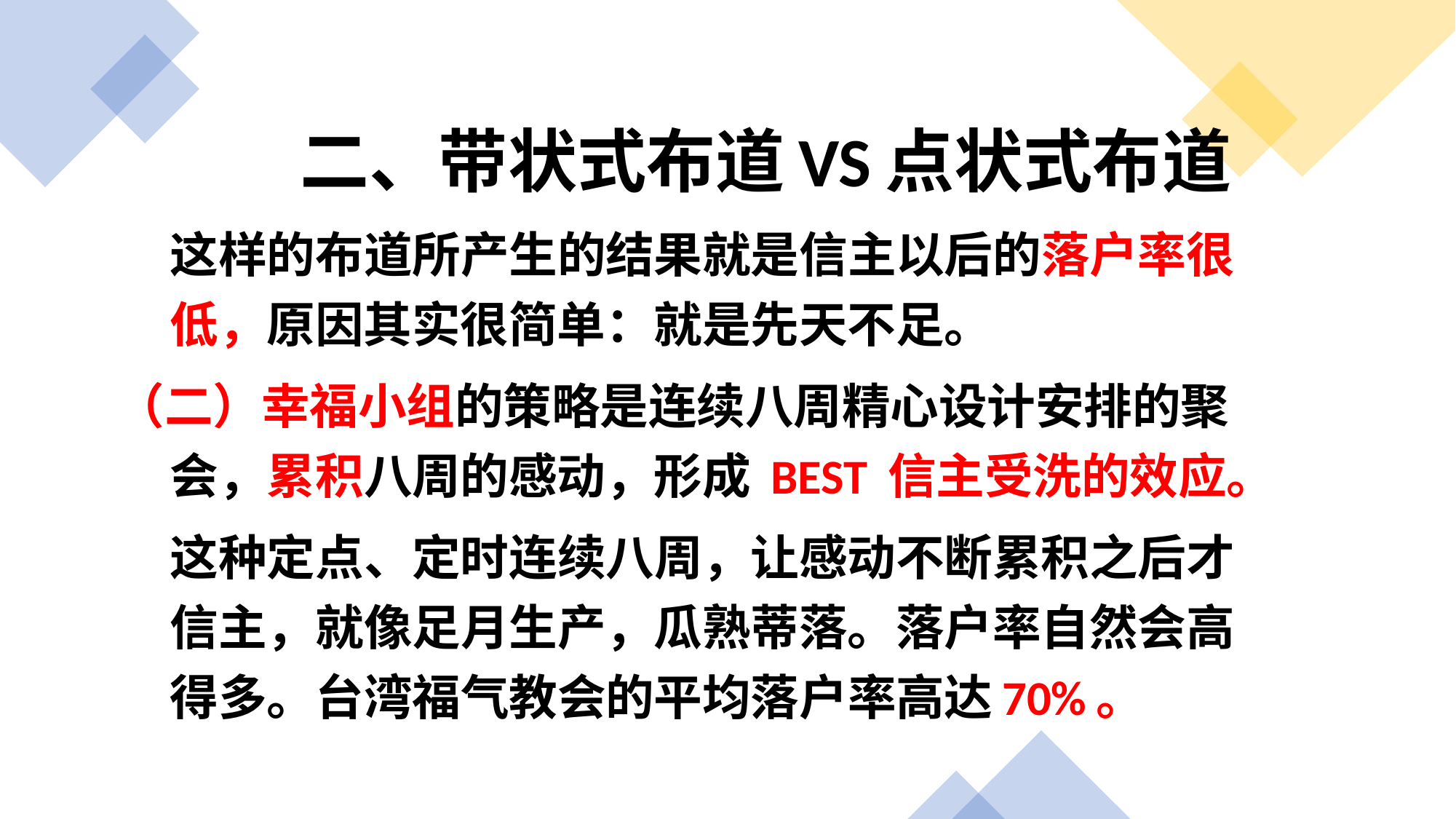

二、带状式布道VS点状式布道
	这样的布道所产生的结果就是信主以后的落户率很低，原因其实很简单：就是先天不足。
（二）幸福小组的策略是连续八周精心设计安排的聚会，累积八周的感动，形成 BEST 信主受洗的效应。
这种定点、定时连续八周，让感动不断累积之后才信主，就像足月生产，瓜熟蒂落。落户率自然会高得多。台湾福气教会的平均落户率高达70%。